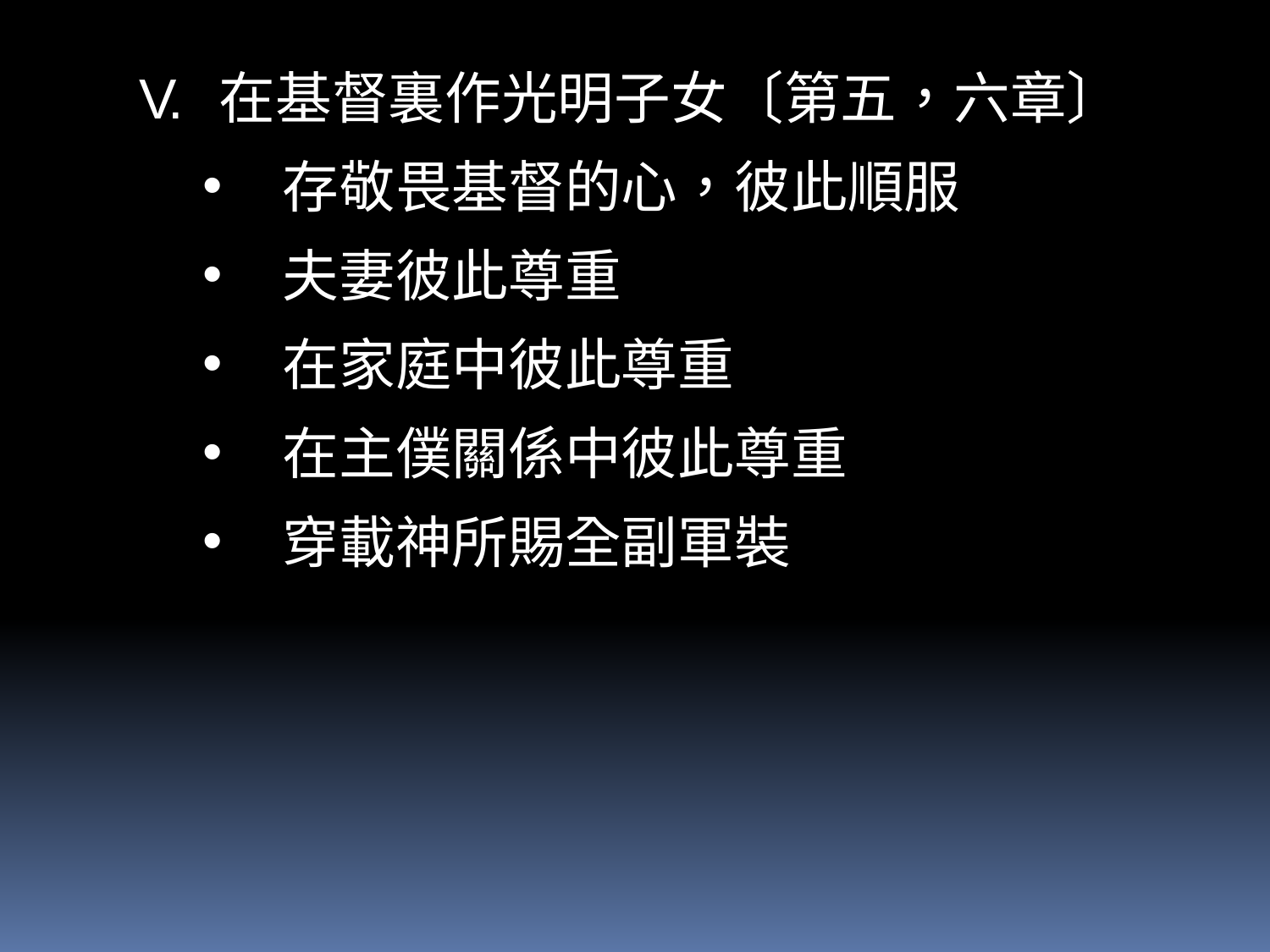

在基督裏作光明子女〔第五，六章〕
存敬畏基督的心，彼此順服
夫妻彼此尊重
在家庭中彼此尊重
在主僕關係中彼此尊重
穿載神所賜全副軍裝